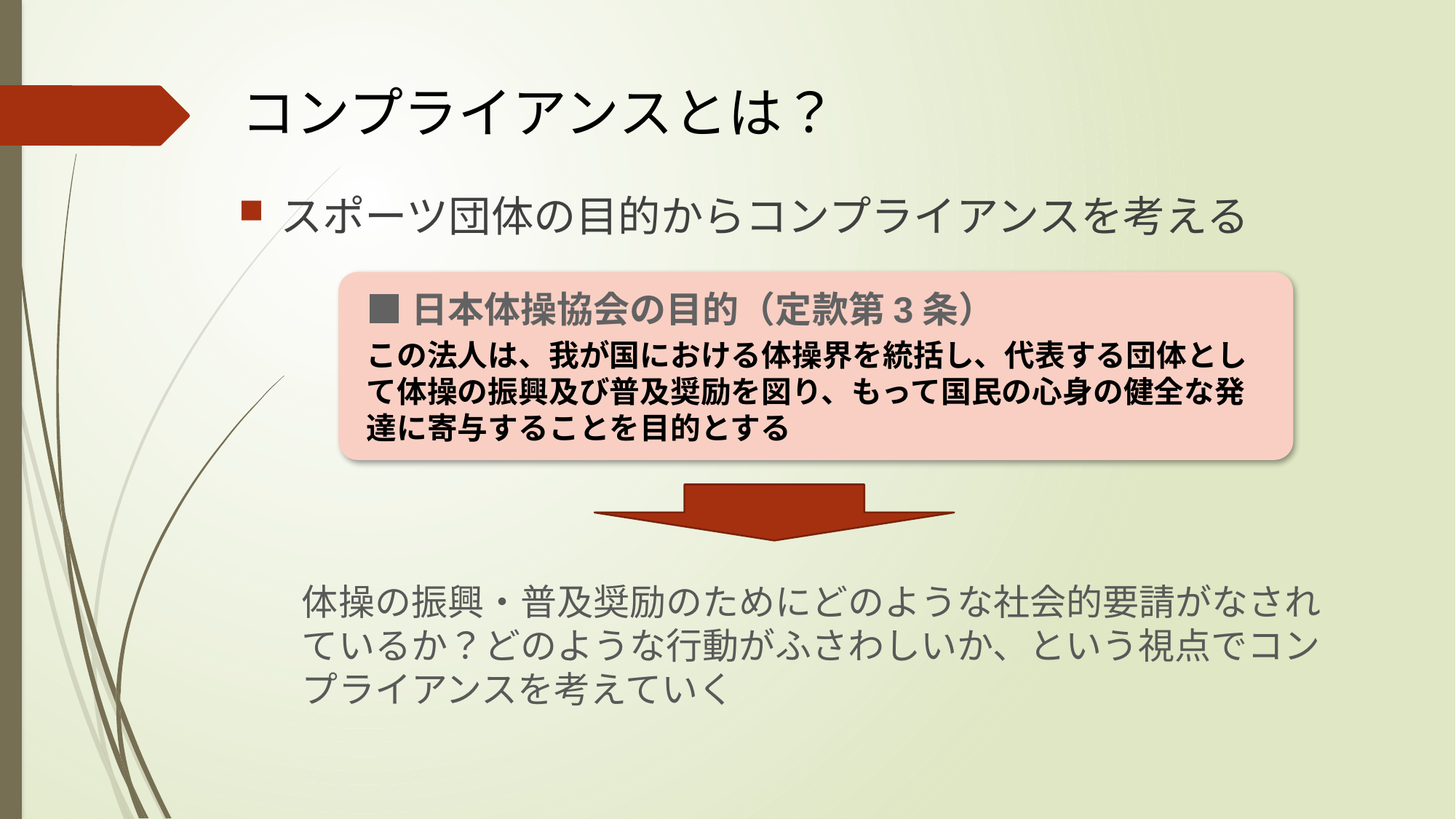

コンプライアンスとは？
スポーツ団体の目的からコンプライアンスを考える

■日本体操協会の目的（定款第3条）
この法人は、我が国における体操界を統括し、代表する団体として体操の振興及び普及奨励を図り、もって国民の心身の健全な発達に寄与することを目的とする

体操の振興・普及奨励のためにどのような社会的要請がなされているか？どのような行動がふさわしいか、という視点でコンプライアンスを考えていく